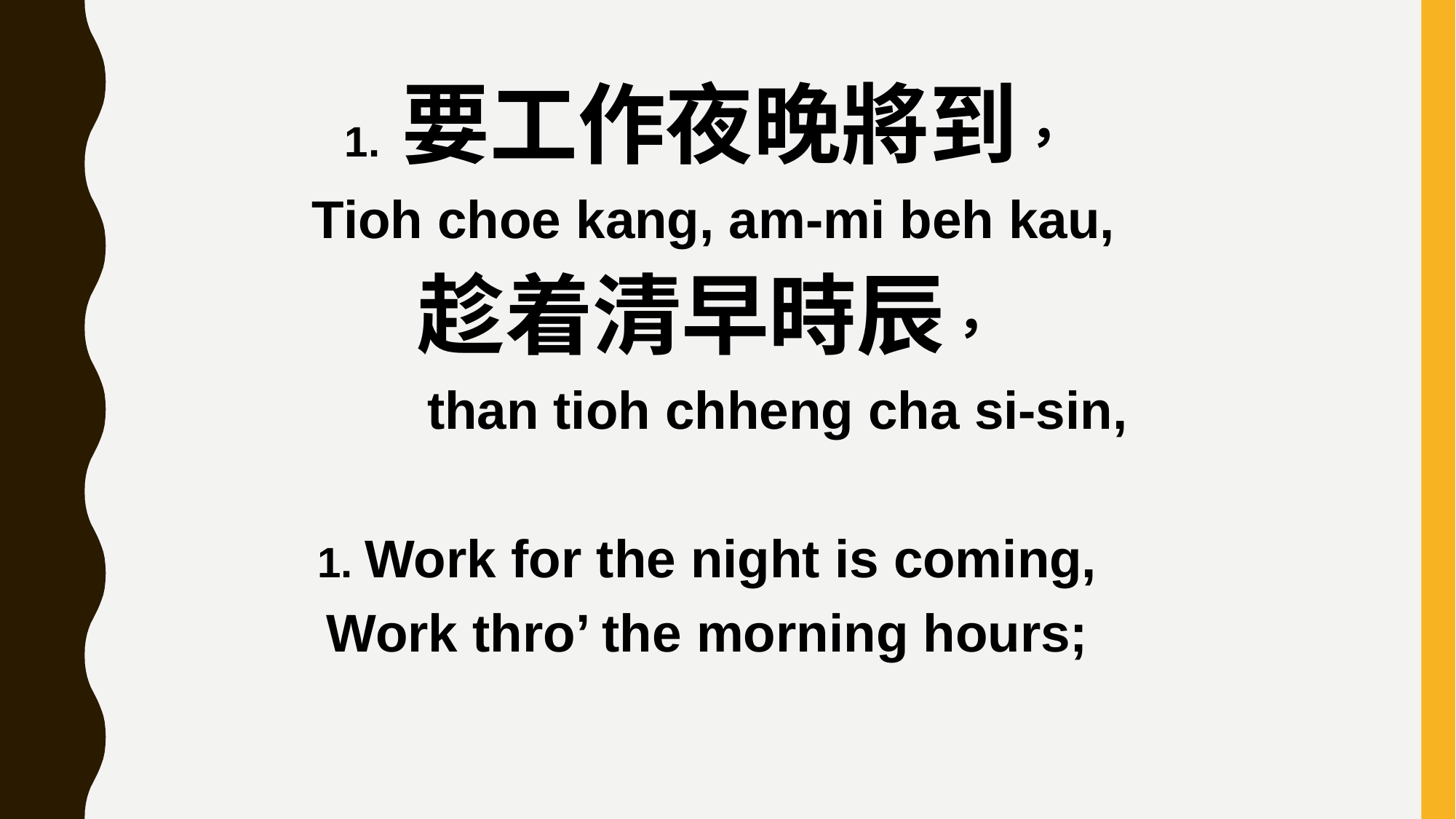

1. 要工作夜晚將到，
 Tioh choe kang, am-mi beh kau,
趁着清早時辰，
                  than tioh chheng cha si-sin,

1. Work for the night is coming,
Work thro’ the morning hours;